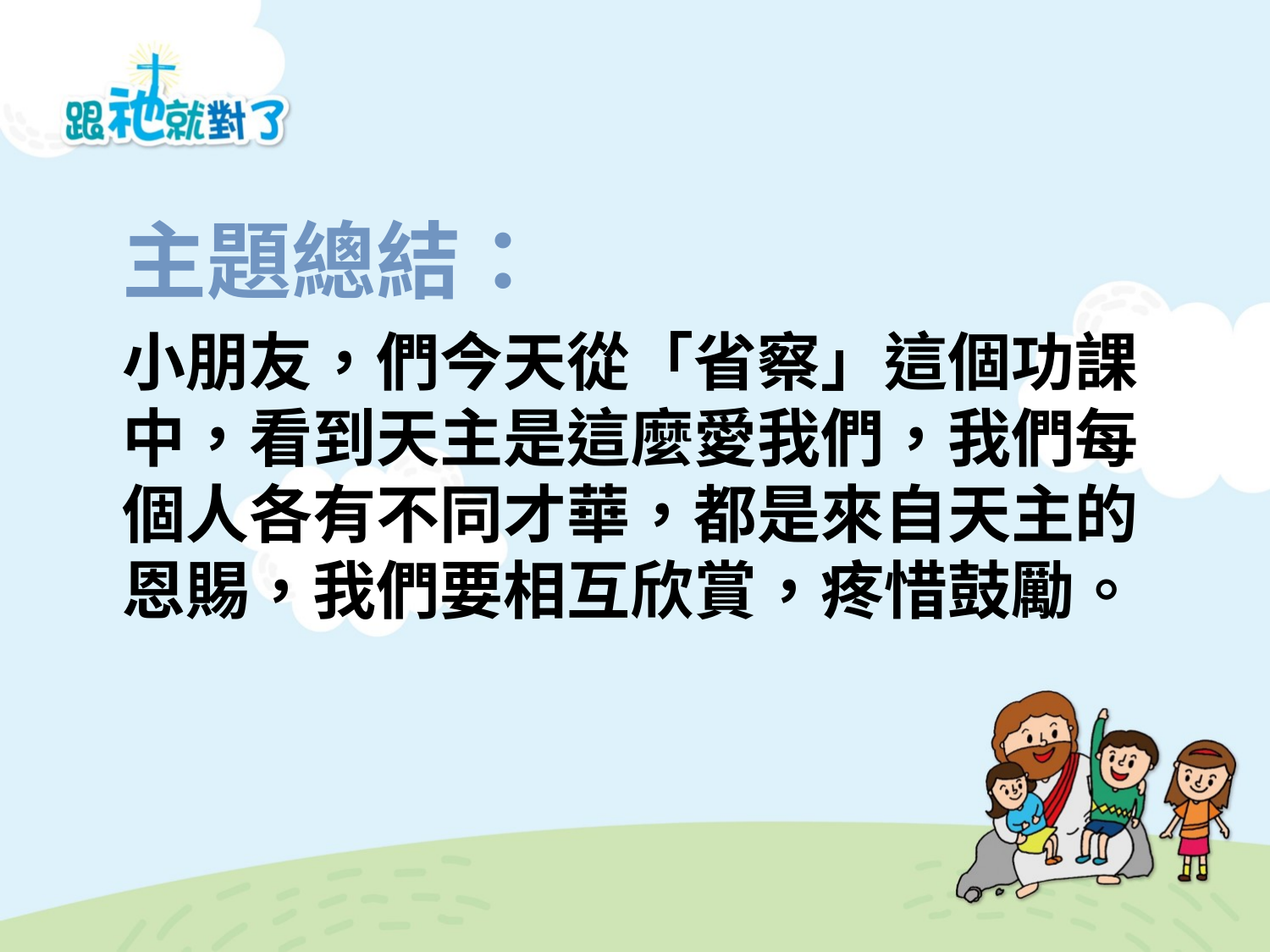

主題總結：
小朋友，們今天從「省察」這個功課中，看到天主是這麼愛我們，我們每個人各有不同才華，都是來自天主的恩賜，我們要相互欣賞，疼惜鼓勵。